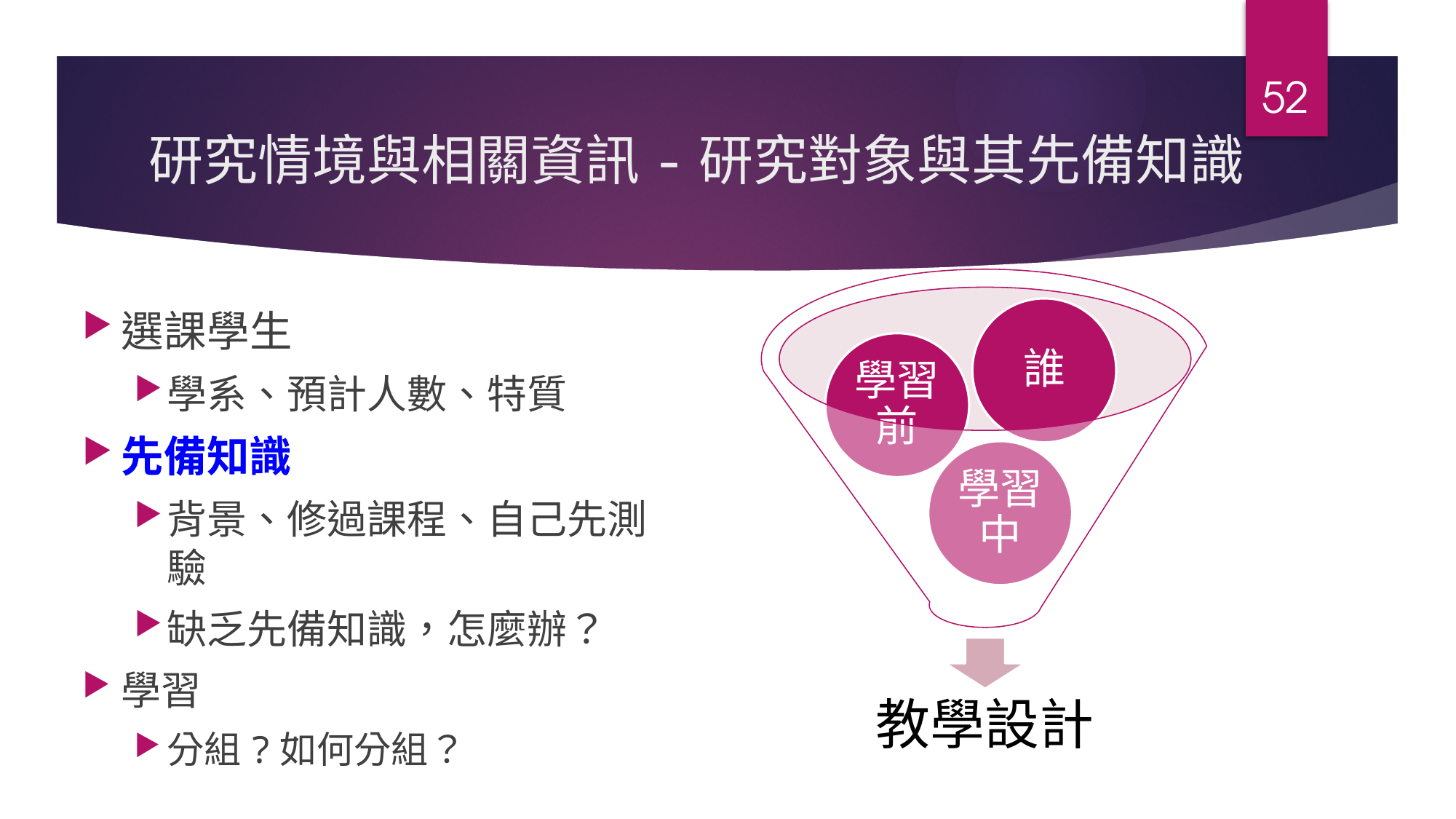

52
# 研究情境與相關資訊-研究對象與其先備知識
教學設計
學習中
學習前
誰
選課學生
學系、預計人數、特質
先備知識
背景、修過課程、自己先測驗
缺乏先備知識，怎麼辦？
學習
分組?如何分組？